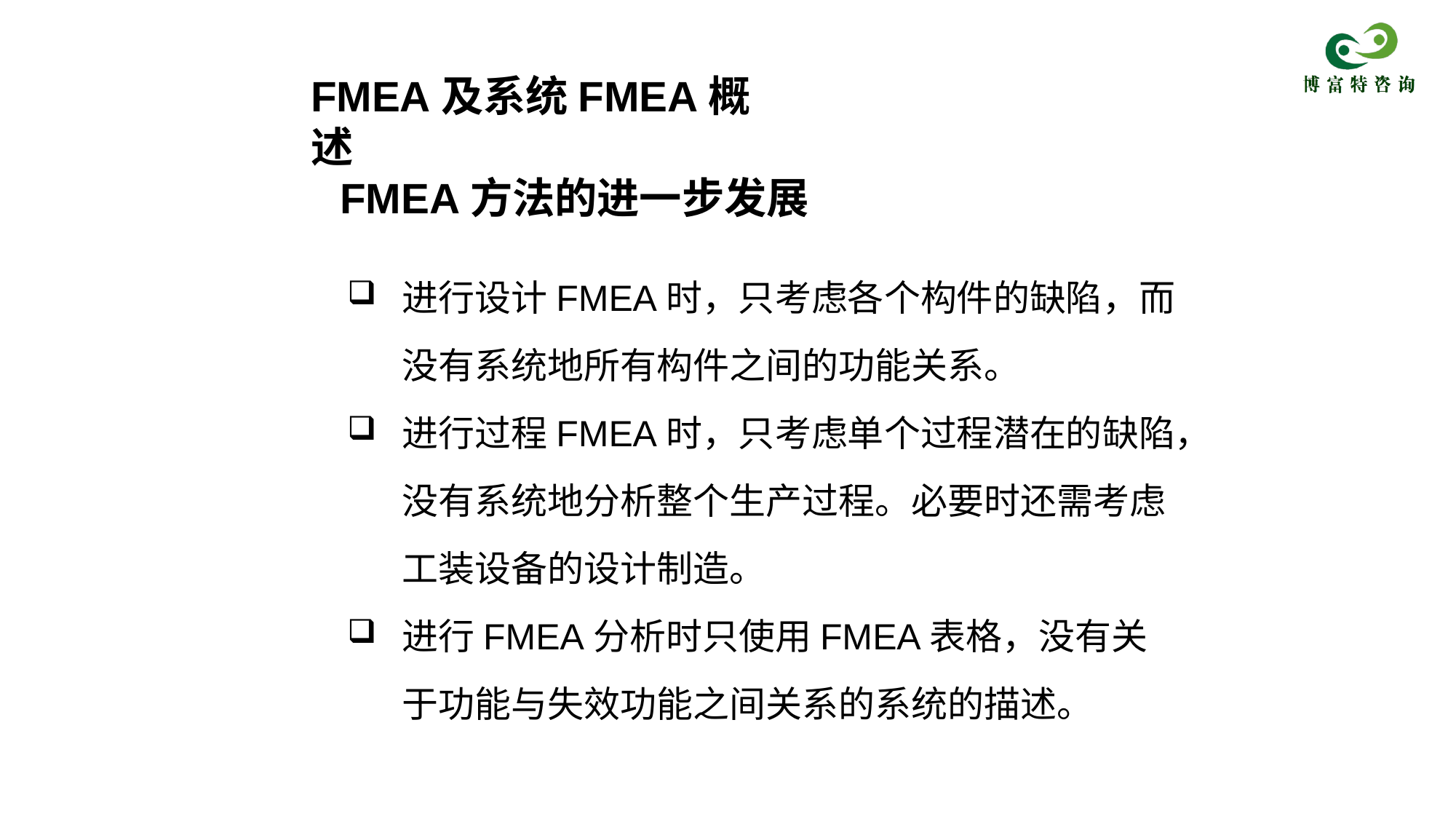

FMEA及系统FMEA概述
FMEA方法的进一步发展
进行设计FMEA时，只考虑各个构件的缺陷，而没有系统地所有构件之间的功能关系。
进行过程FMEA时，只考虑单个过程潜在的缺陷，没有系统地分析整个生产过程。必要时还需考虑工装设备的设计制造。
进行FMEA分析时只使用FMEA表格，没有关于功能与失效功能之间关系的系统的描述。